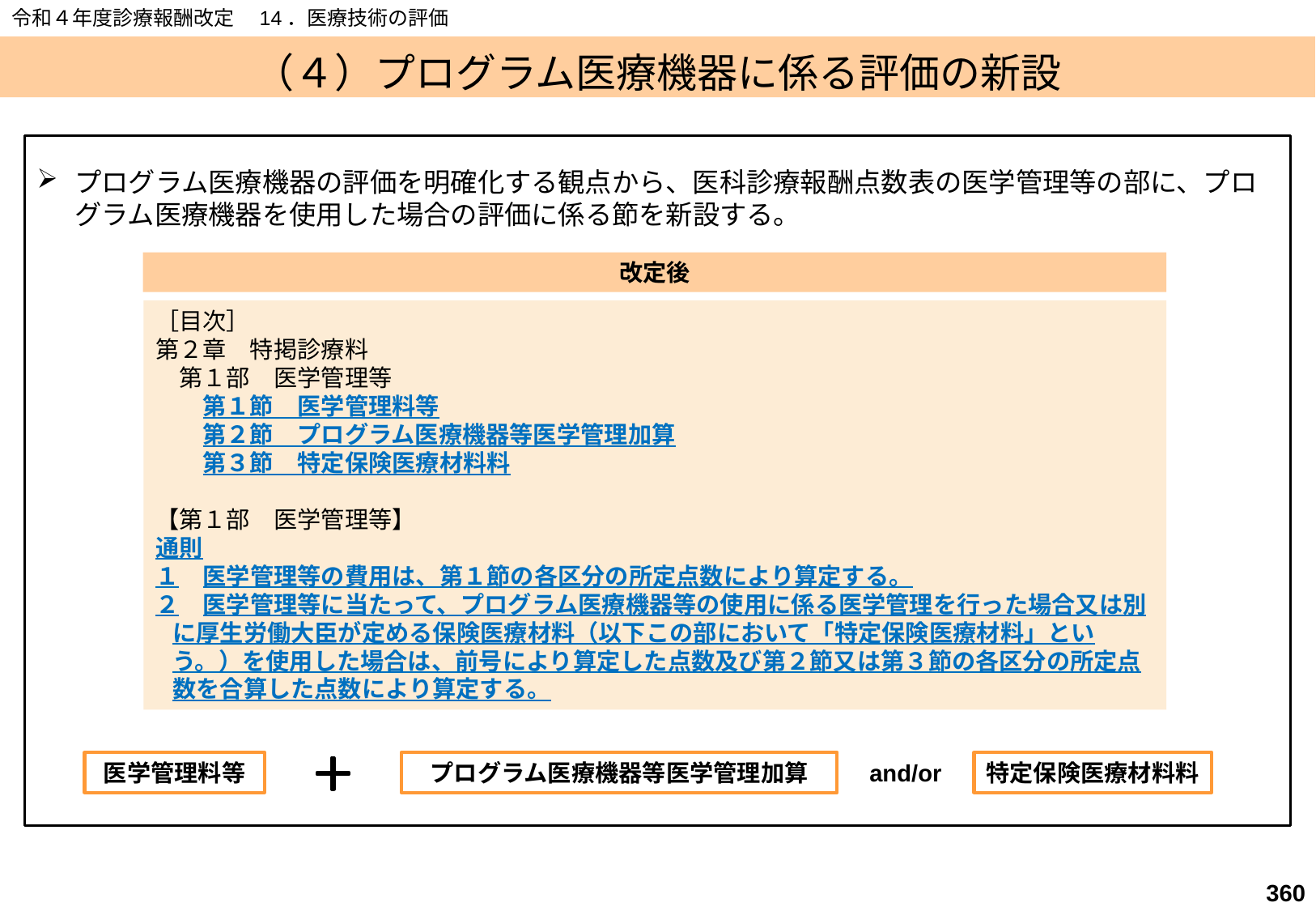

令和４年度診療報酬改定　14．医療技術の評価

# （４）プログラム医療機器に係る評価の新設

プログラム医療機器の評価を明確化する観点から、医科診療報酬点数表の医学管理等の部に、プログラム医療機器を使用した場合の評価に係る節を新設する。

改定後
［目次］
第２章　特掲診療料
　第１部　医学管理等
　　第１節　医学管理料等
　　第２節　プログラム医療機器等医学管理加算
　　第３節　特定保険医療材料料

【第１部　医学管理等】
通則
１　医学管理等の費用は、第１節の各区分の所定点数により算定する。
２　医学管理等に当たって、プログラム医療機器等の使用に係る医学管理を行った場合又は別に厚生労働大臣が定める保険医療材料（以下この部において「特定保険医療材料」という。）を使用した場合は、前号により算定した点数及び第２節又は第３節の各区分の所定点数を合算した点数により算定する。

and/or
医学管理料等
特定保険医療材料料
プログラム医療機器等医学管理加算